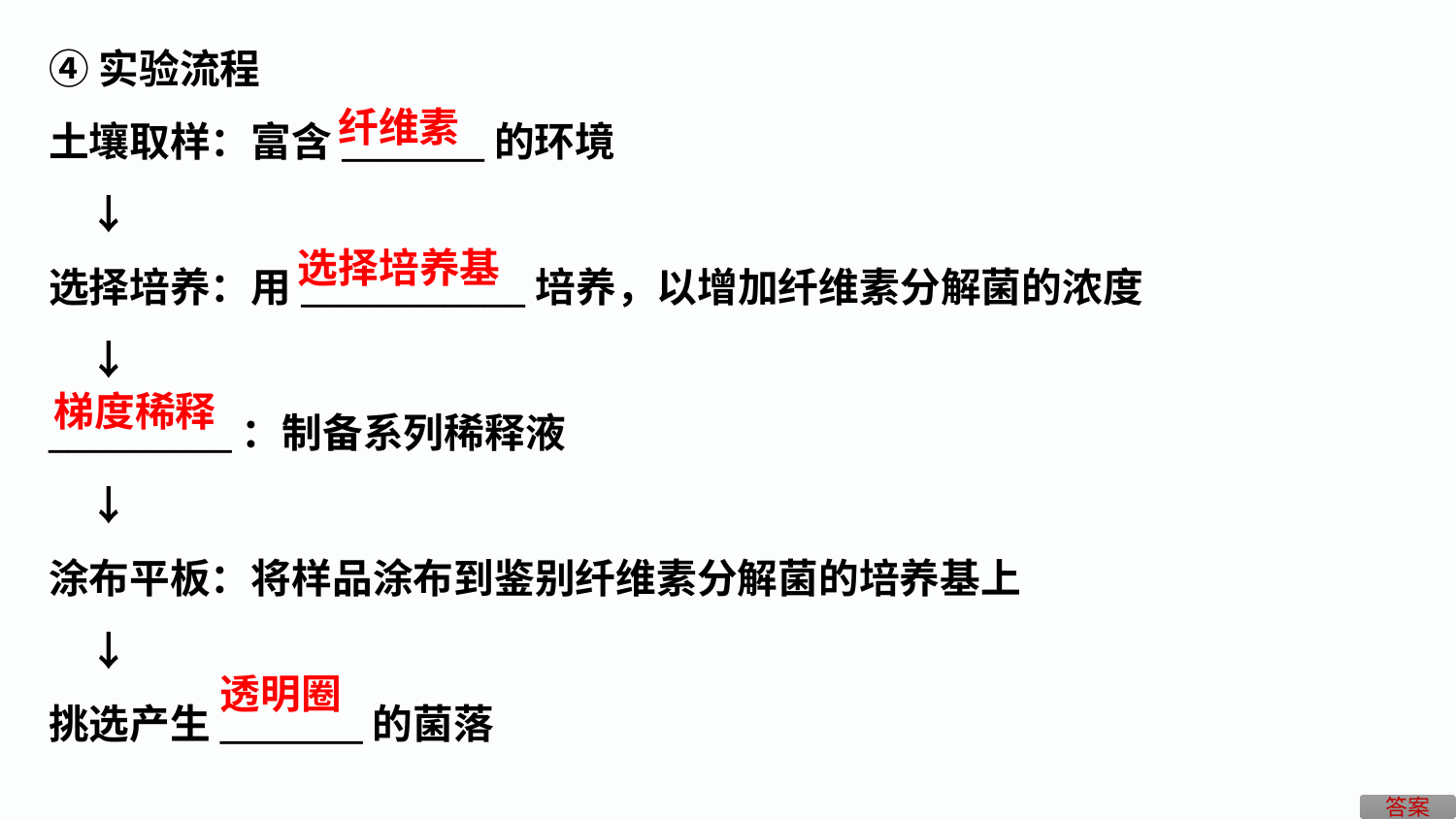

④实验流程
土壤取样：富含_______的环境
　↓
选择培养：用___________培养，以增加纤维素分解菌的浓度
　↓
_________：制备系列稀释液
　↓
涂布平板：将样品涂布到鉴别纤维素分解菌的培养基上
　↓
挑选产生_______的菌落
纤维素
选择培养基
梯度稀释
透明圈
答案